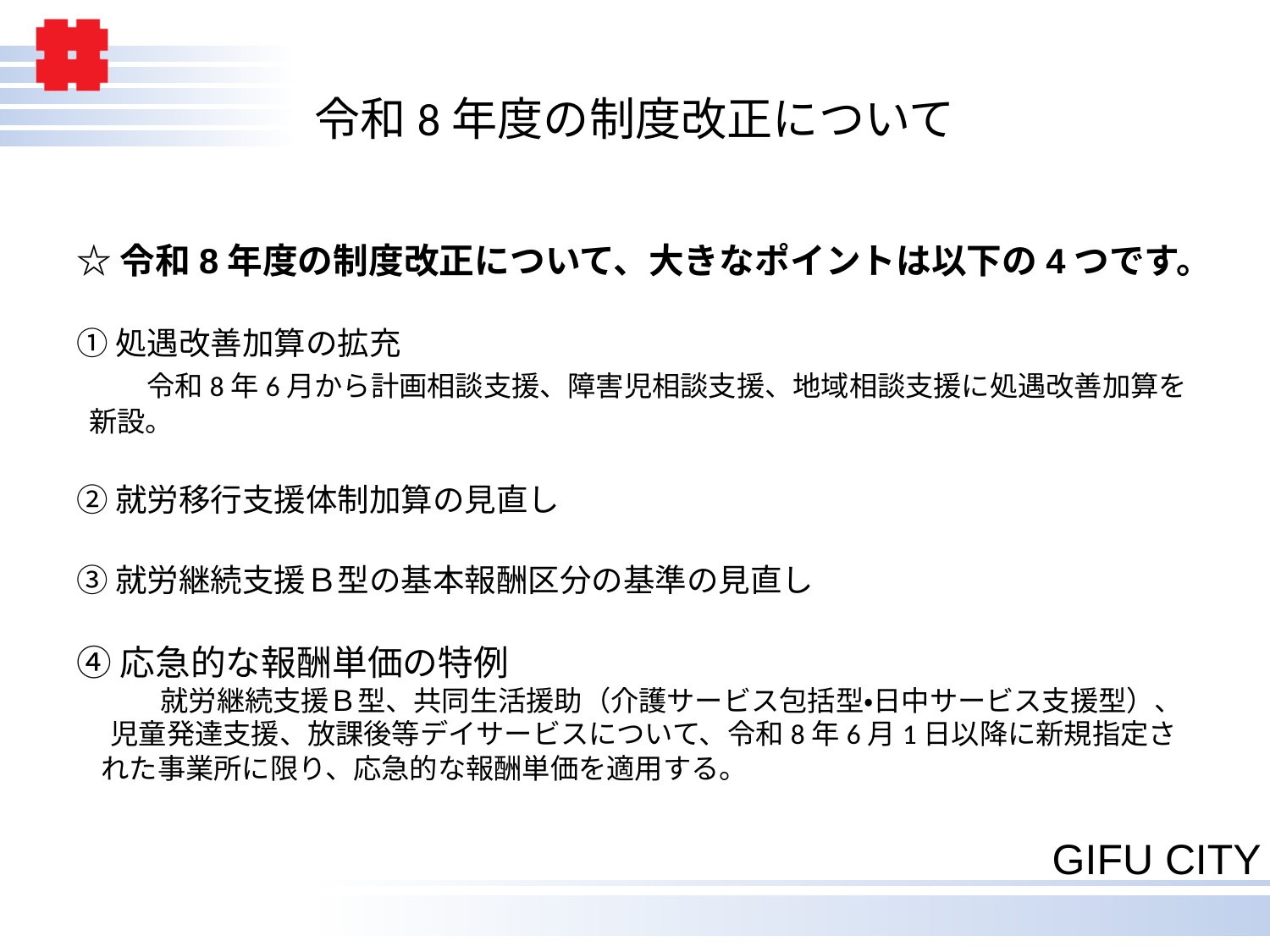

# 令和8年度の制度改正について
☆令和8年度の制度改正について、大きなポイントは以下の4つです。

①処遇改善加算の拡充
　　令和8年6月から計画相談支援、障害児相談支援、地域相談支援に処遇改善加算を新設。

②就労移行支援体制加算の見直し

③就労継続支援Ｂ型の基本報酬区分の基準の見直し

④応急的な報酬単価の特例
　　　就労継続支援Ｂ型、共同生活援助（介護サービス包括型・日中サービス支援型）、
　 児童発達支援、放課後等デイサービスについて、令和8年6月1日以降に新規指定された事業所に限り、応急的な報酬単価を適用する。